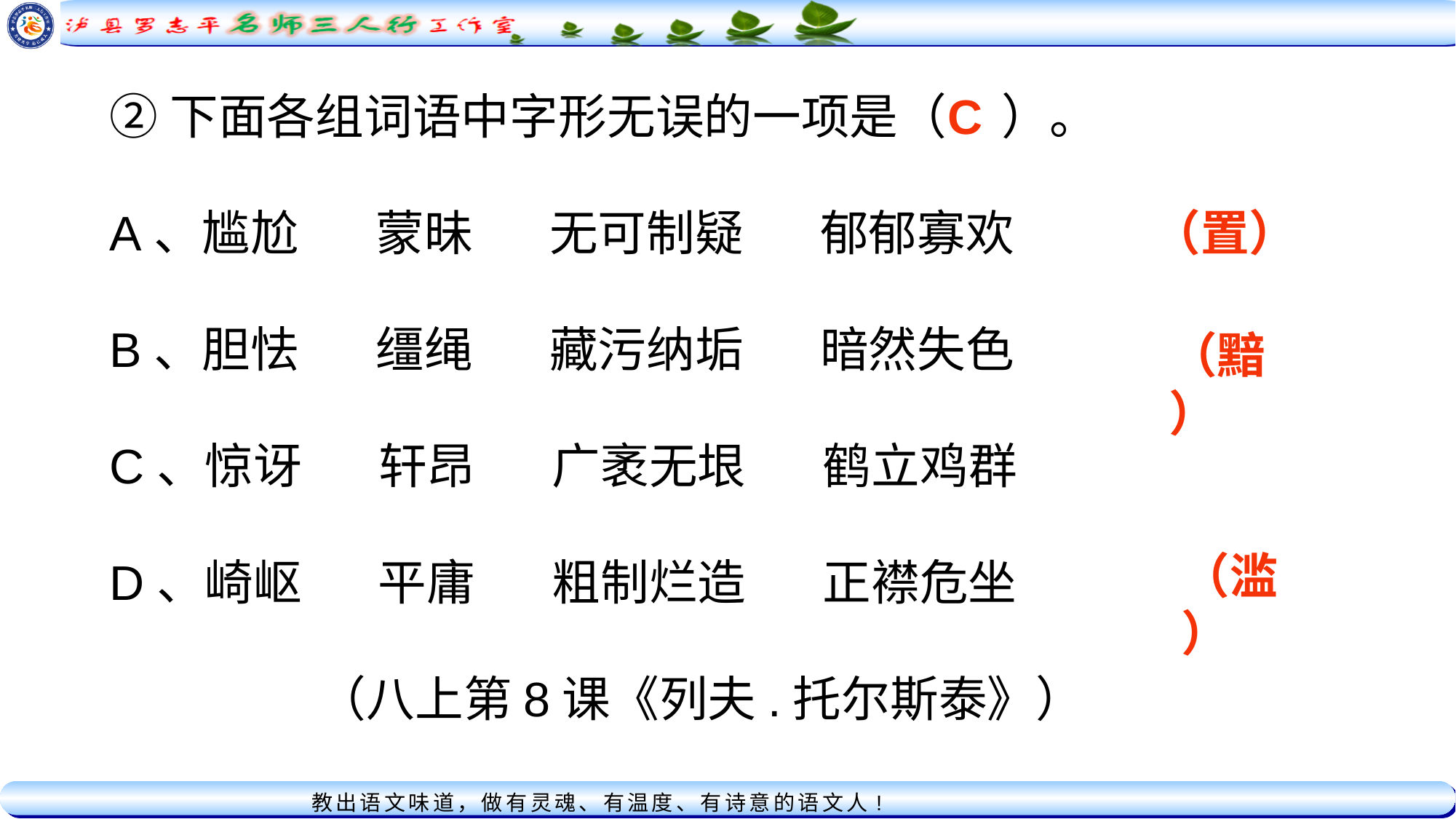

②下面各组词语中字形无误的一项是（     ）。

A、尴尬       蒙昧       无可制疑       郁郁寡欢

B、胆怯       缰绳       藏污纳垢       暗然失色

C、惊讶       轩昂       广袤无垠       鹤立鸡群

D、崎岖       平庸       粗制烂造       正襟危坐

                  （八上第8课《列夫.托尔斯泰》）
C
（置）
（黯）
（滥）